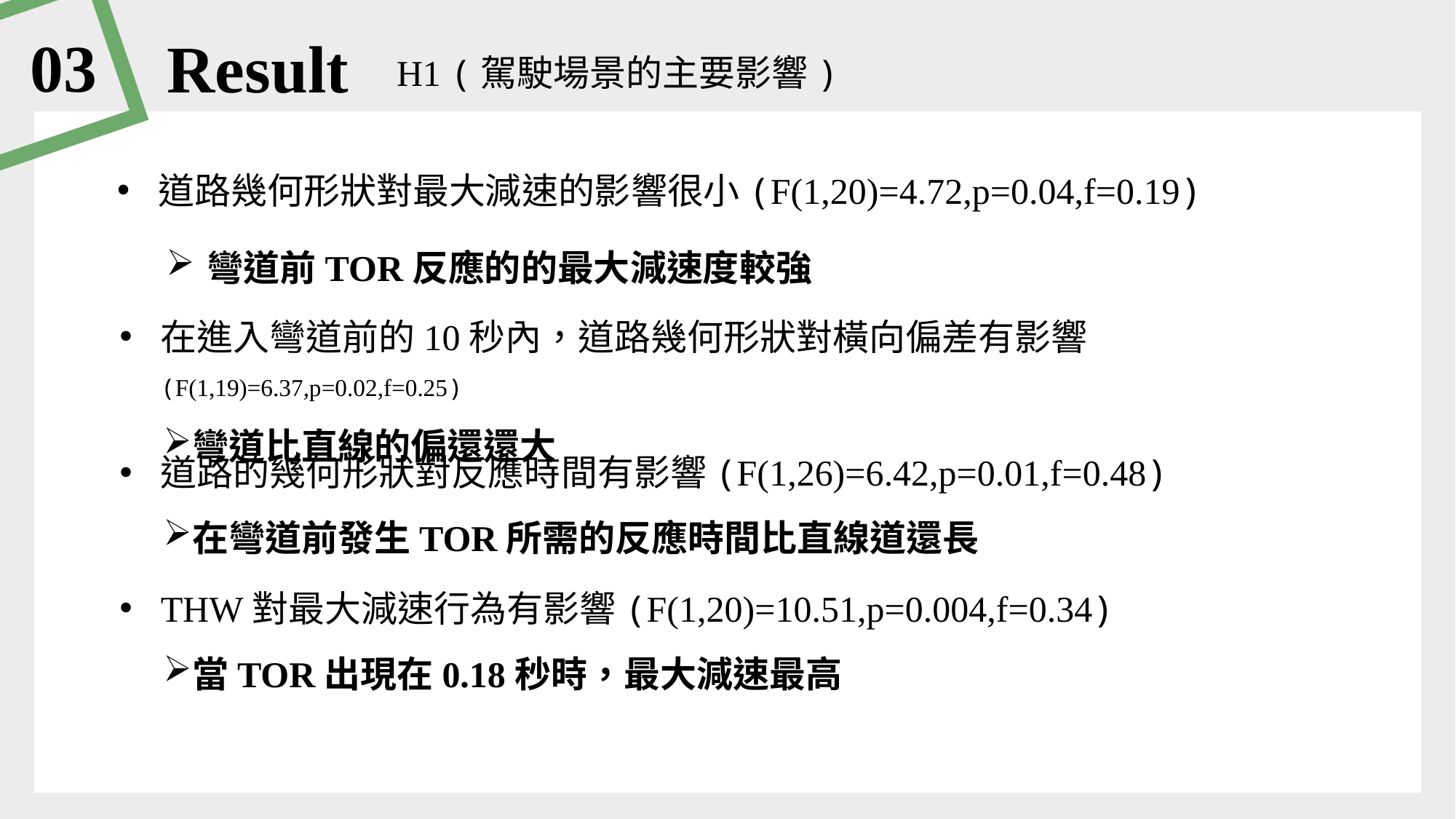

03
Result
H1 (駕駛場景的主要影響)

道路幾何形狀對最大減速的影響很小(F(1,20)=4.72,p=0.04,f=0.19)
彎道前TOR反應的的最大減速度較強
在進入彎道前的10秒內，道路幾何形狀對橫向偏差有影響(F(1,19)=6.37,p=0.02,f=0.25)
彎道比直線的偏還還大
道路的幾何形狀對反應時間有影響(F(1,26)=6.42,p=0.01,f=0.48)
在彎道前發生TOR所需的反應時間比直線道還長
THW對最大減速行為有影響(F(1,20)=10.51,p=0.004,f=0.34)
當TOR出現在0.18秒時，最大減速最高